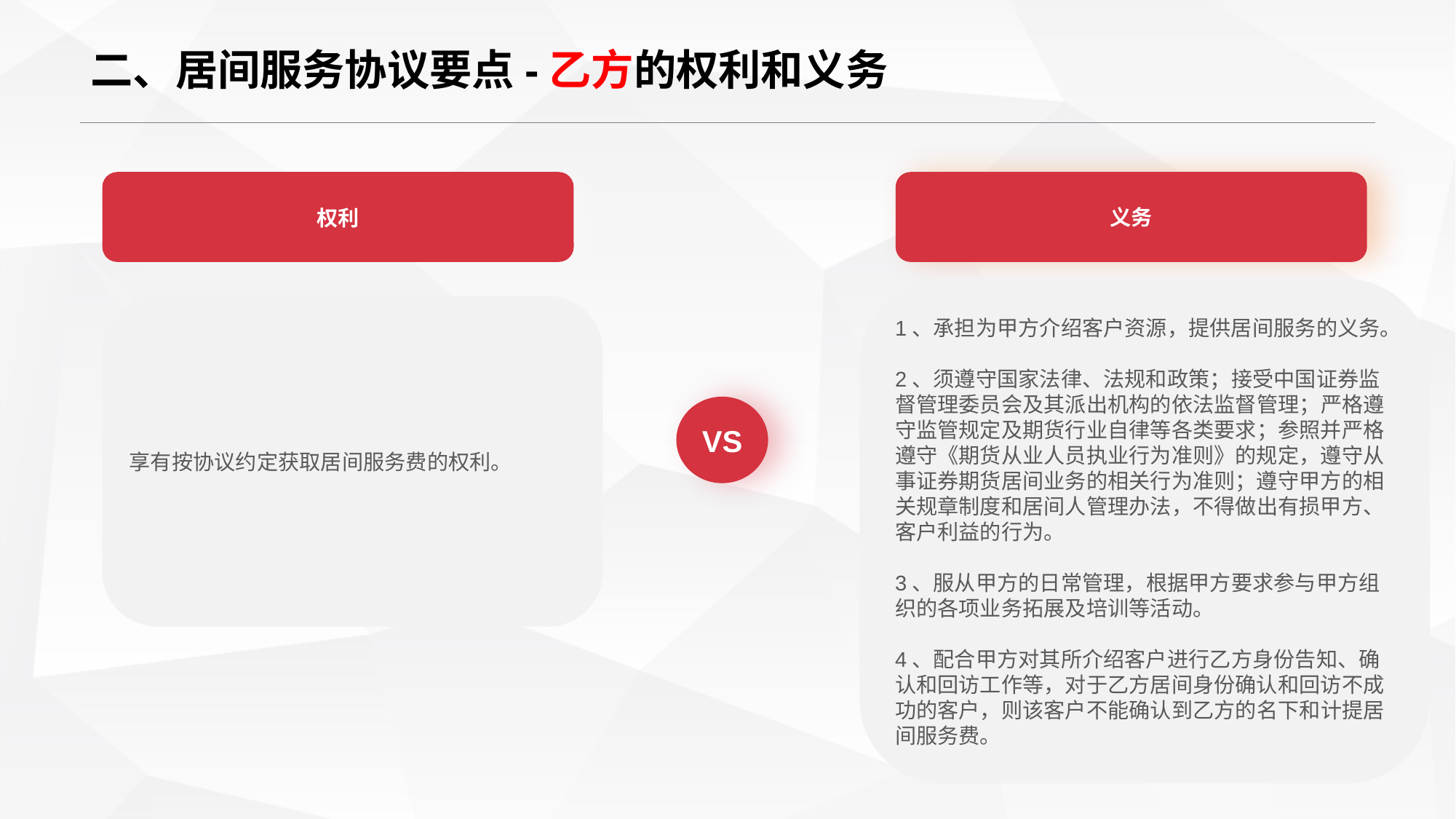

二、居间服务协议要点-乙方的权利和义务
权利
义务
享有按协议约定获取居间服务费的权利。
VS
1、承担为甲方介绍客户资源，提供居间服务的义务。

2、须遵守国家法律、法规和政策；接受中国证券监督管理委员会及其派出机构的依法监督管理；严格遵守监管规定及期货行业自律等各类要求；参照并严格遵守《期货从业人员执业行为准则》的规定，遵守从事证券期货居间业务的相关行为准则；遵守甲方的相关规章制度和居间人管理办法，不得做出有损甲方、客户利益的行为。

3、服从甲方的日常管理，根据甲方要求参与甲方组织的各项业务拓展及培训等活动。

4、配合甲方对其所介绍客户进行乙方身份告知、确认和回访工作等，对于乙方居间身份确认和回访不成功的客户，则该客户不能确认到乙方的名下和计提居间服务费。